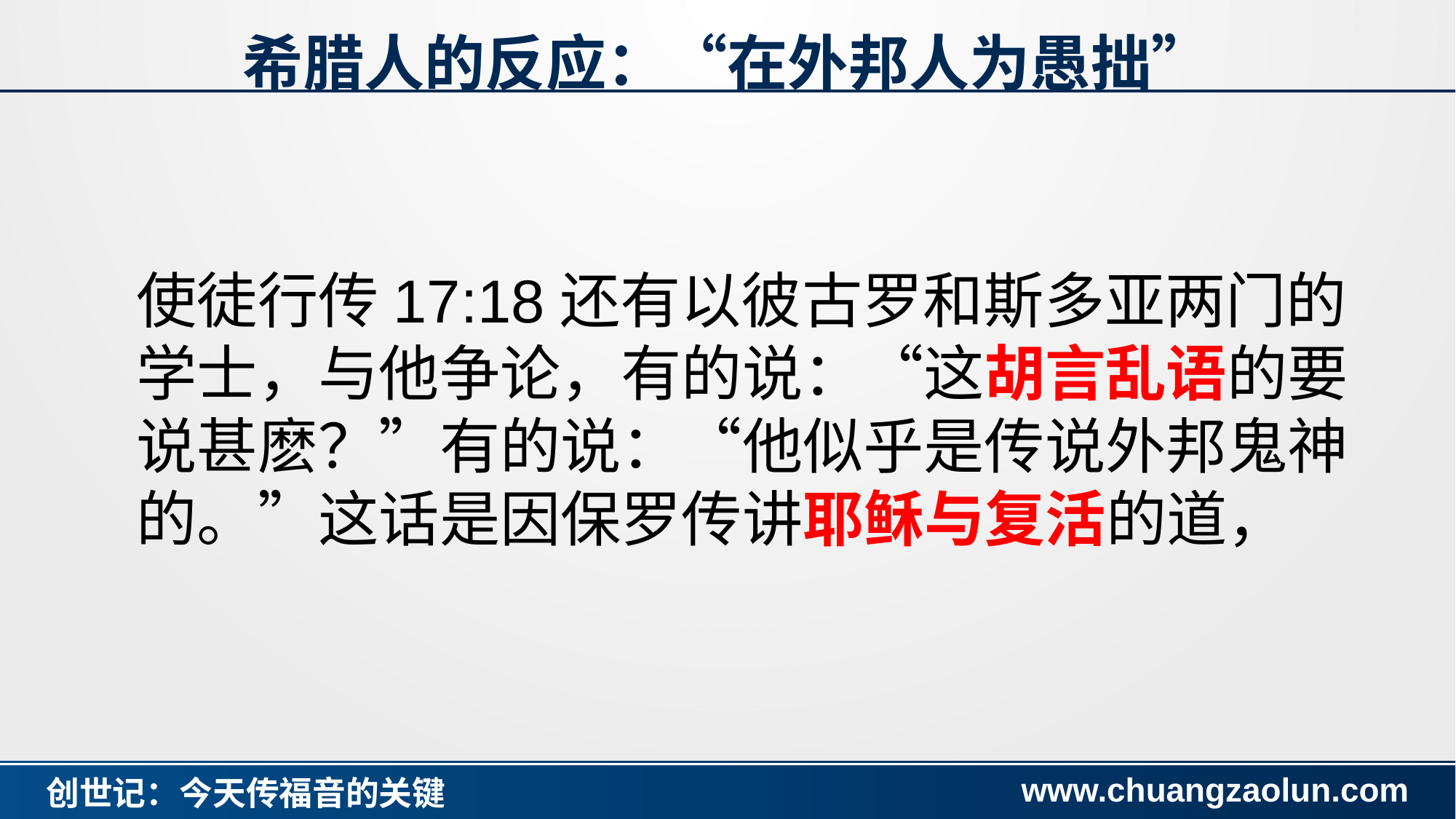

#
希腊人的反应：“在外邦人为愚拙”
使徒行传17:18还有以彼古罗和斯多亚两门的学士，与他争论，有的说：“这胡言乱语的要说甚麽？”有的说：“他似乎是传说外邦鬼神的。”这话是因保罗传讲耶稣与复活的道，